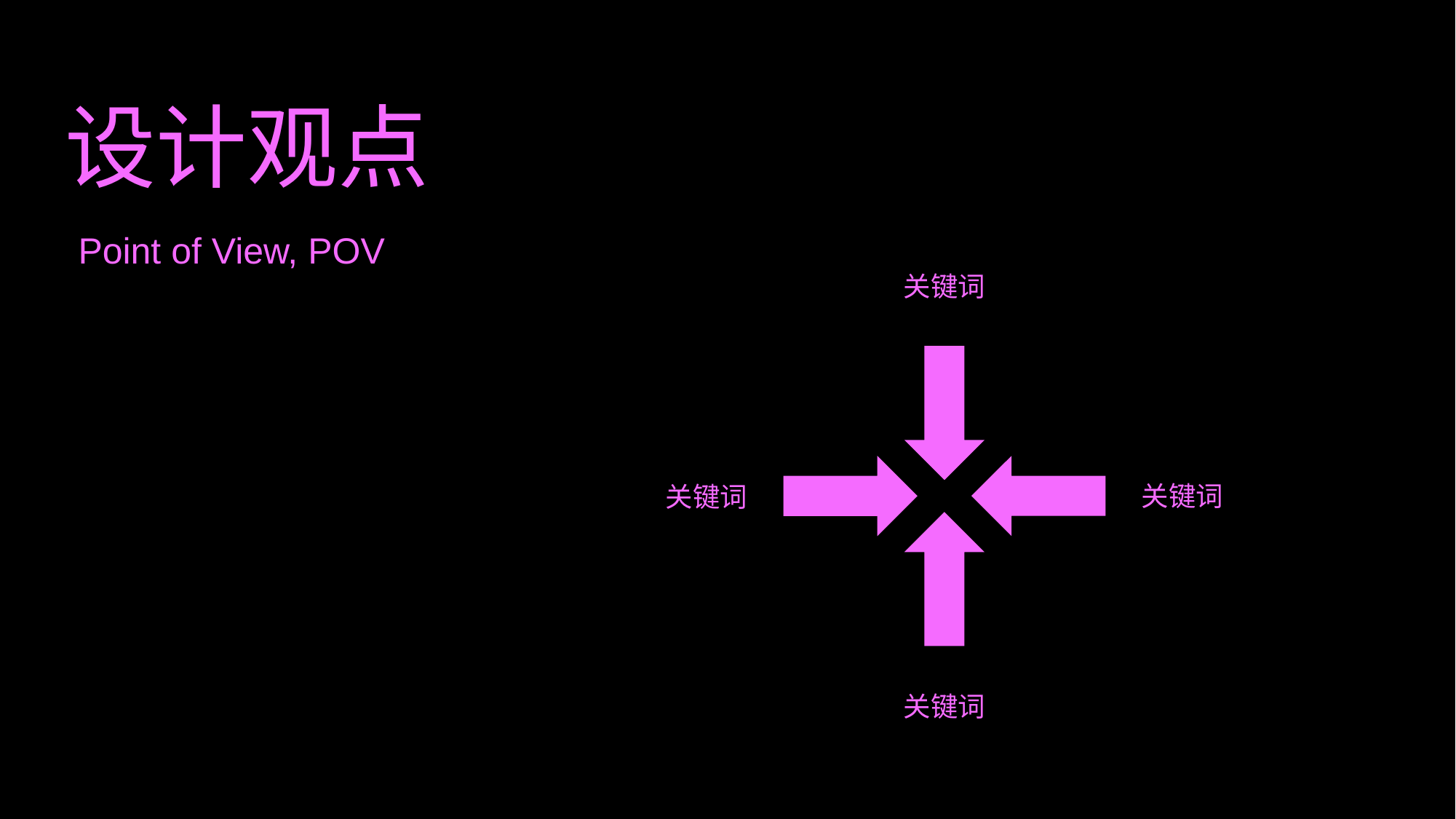

设计观点
Point of View, POV
关键词

关键词
关键词

关键词